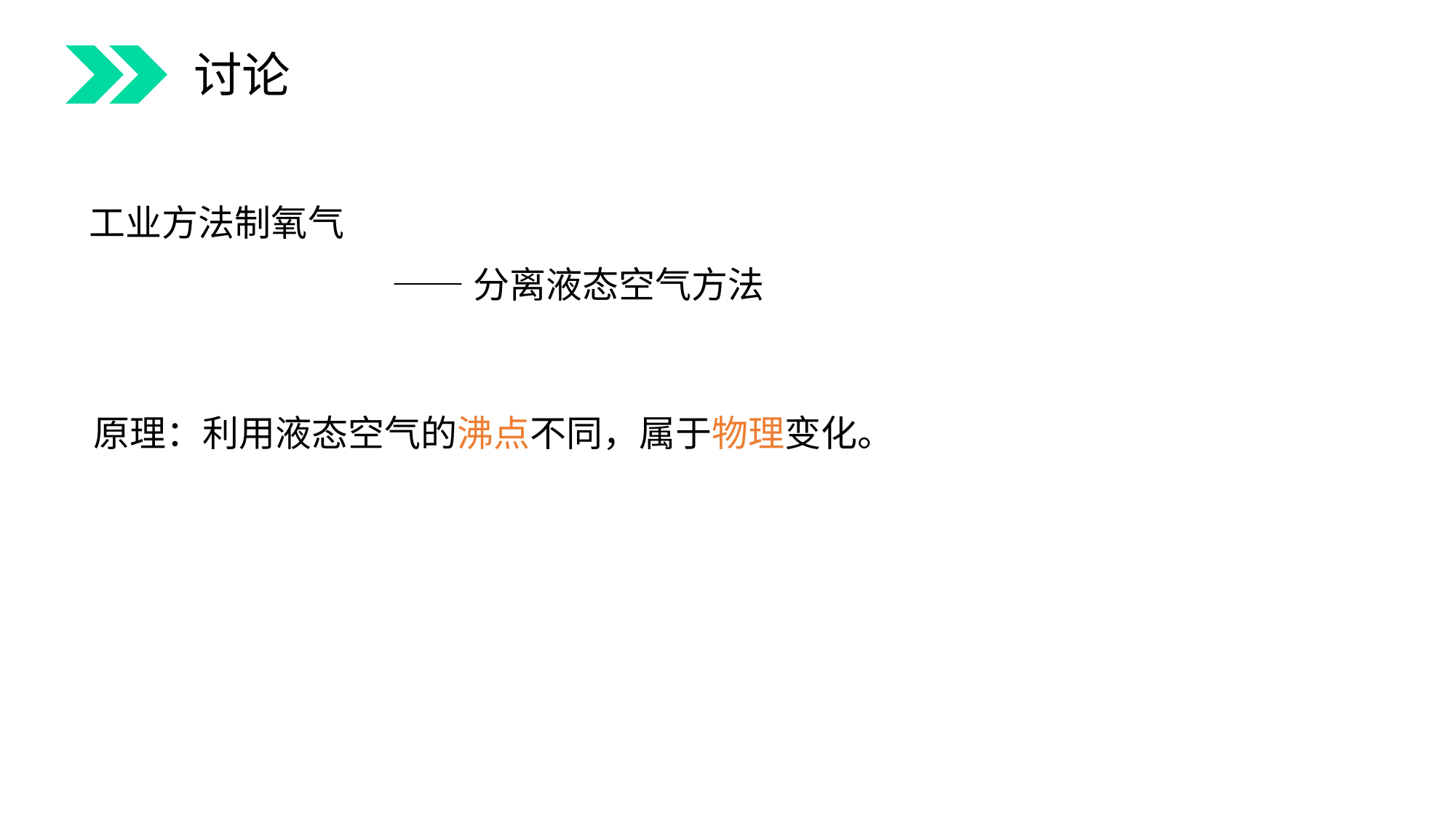

讨论
工业方法制氧气
——分离液态空气方法
原理：利用液态空气的沸点不同，属于物理变化。